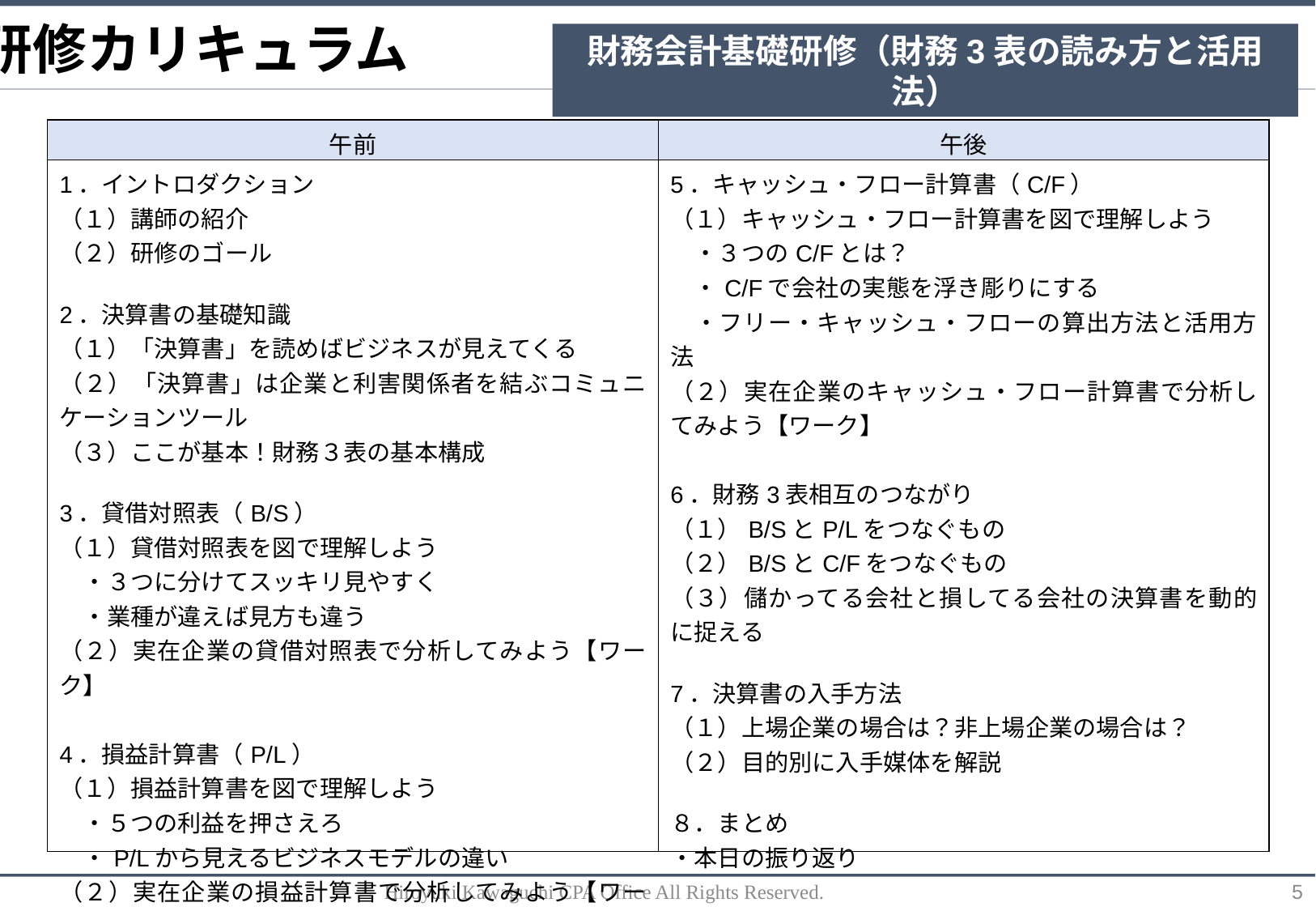

研修カリキュラム
財務会計基礎研修（財務3表の読み方と活用法）
| 午前 | 午後 |
| --- | --- |
| 1．イントロダクション （１）講師の紹介 （２）研修のゴール 2．決算書の基礎知識 （１）「決算書」を読めばビジネスが見えてくる （２）「決算書」は企業と利害関係者を結ぶコミュニケーションツール （３）ここが基本！財務３表の基本構成 3．貸借対照表（B/S） （１）貸借対照表を図で理解しよう 　・３つに分けてスッキリ見やすく 　・業種が違えば見方も違う （２）実在企業の貸借対照表で分析してみよう【ワーク】 　 4．損益計算書（P/L） （１）損益計算書を図で理解しよう 　・５つの利益を押さえろ 　・P/Lから見えるビジネスモデルの違い （２）実在企業の損益計算書で分析してみよう【ワーク】 | 5．キャッシュ・フロー計算書（C/F） （１）キャッシュ・フロー計算書を図で理解しよう 　・３つのC/Fとは？ 　・C/Fで会社の実態を浮き彫りにする 　・フリー・キャッシュ・フローの算出方法と活用方法 （２）実在企業のキャッシュ・フロー計算書で分析してみよう【ワーク】 　 6．財務3表相互のつながり （１）B/SとP/Lをつなぐもの （２）B/SとC/Fをつなぐもの （３）儲かってる会社と損してる会社の決算書を動的に捉える 7．決算書の入手方法 （１）上場企業の場合は？非上場企業の場合は？ （２）目的別に入手媒体を解説 ８．まとめ ・本日の振り返り |
Hiroyuki Kawaguchi CPA Office All Rights Reserved.
5